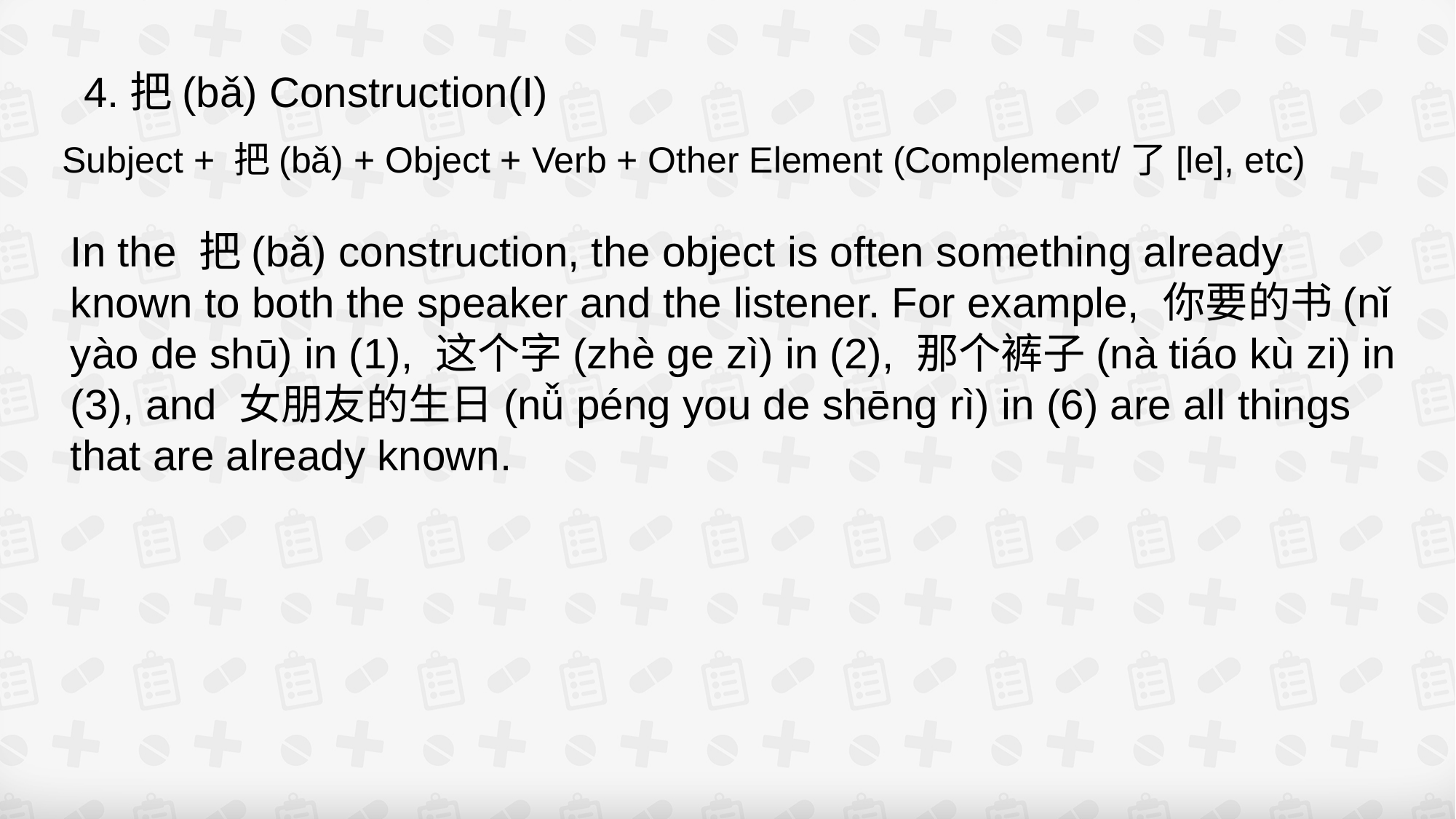

4.把(bǎ) Construction(I)
Subject + 把(bǎ) + Object + Verb + Other Element (Complement/了[le], etc)
In the 把(bǎ) construction, the object is often something already known to both the speaker and the listener. For example, 你要的书(nǐ yào de shū) in (1), 这个字(zhè ge zì) in (2), 那个裤子(nà tiáo kù zi) in (3), and 女朋友的生日(nǚ péng you de shēng rì) in (6) are all things that are already known.